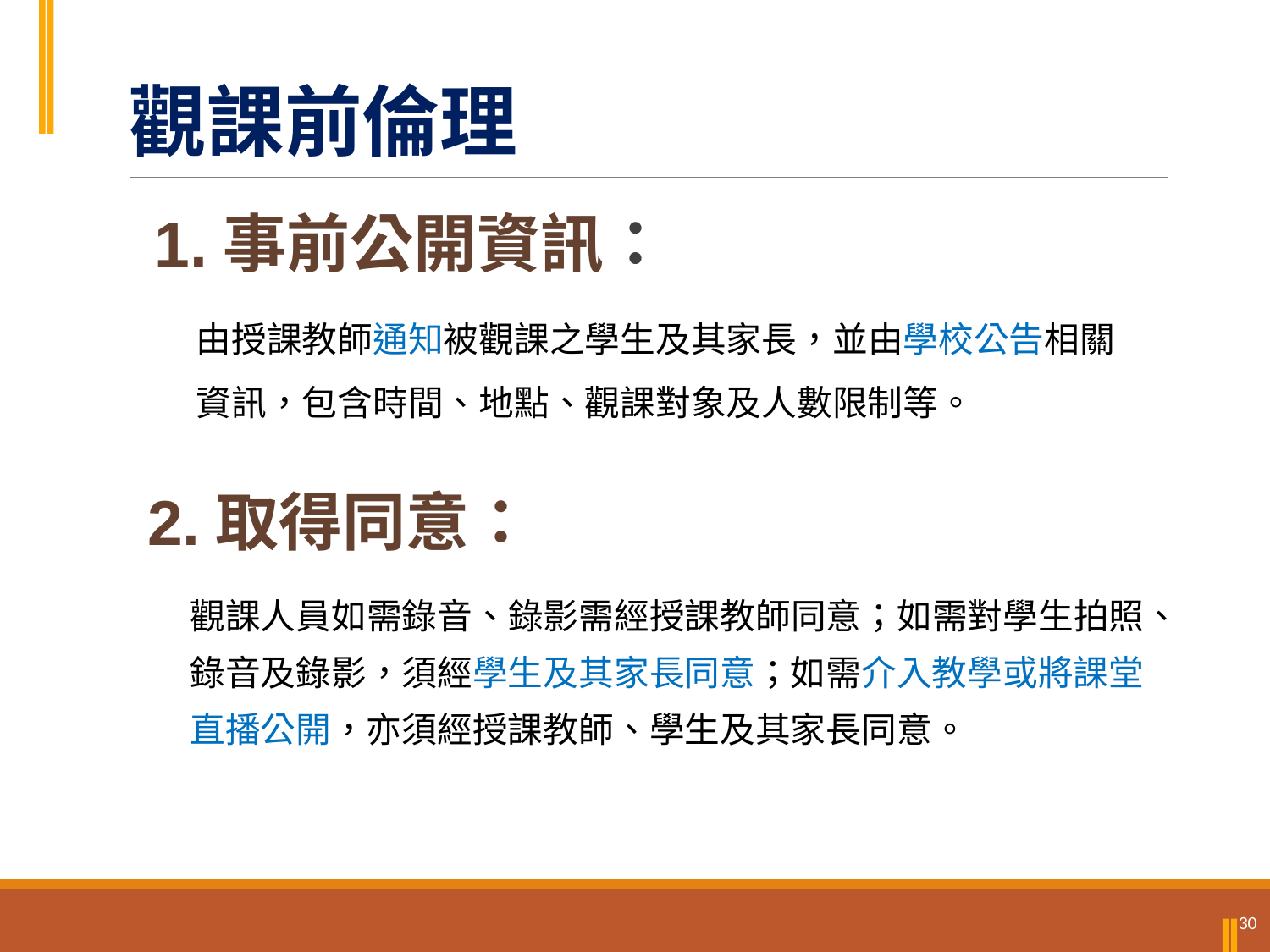

觀課前倫理
1.事前公開資訊：
由授課教師通知被觀課之學生及其家長，並由學校公告相關資訊，包含時間、地點、觀課對象及人數限制等。
2.取得同意：
觀課人員如需錄音、錄影需經授課教師同意；如需對學生拍照、錄音及錄影，須經學生及其家長同意；如需介入教學或將課堂直播公開，亦須經授課教師、學生及其家長同意。
30